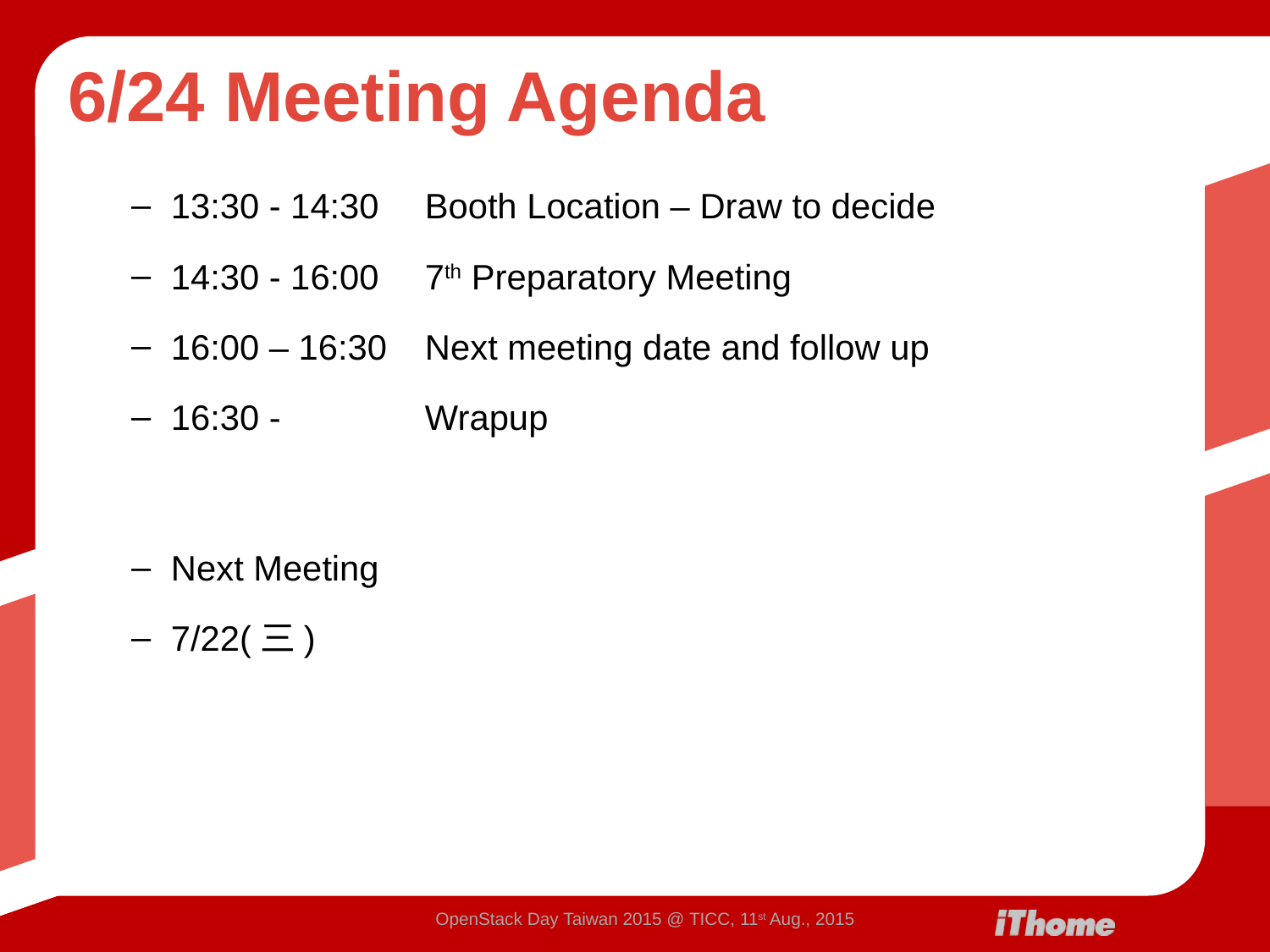

# 6/24 Meeting Agenda
13:30 - 14:30	Booth Location – Draw to decide
14:30 - 16:00	7th Preparatory Meeting
16:00 – 16:30 	Next meeting date and follow up
16:30 - 		Wrapup

Next Meeting
7/22(三)